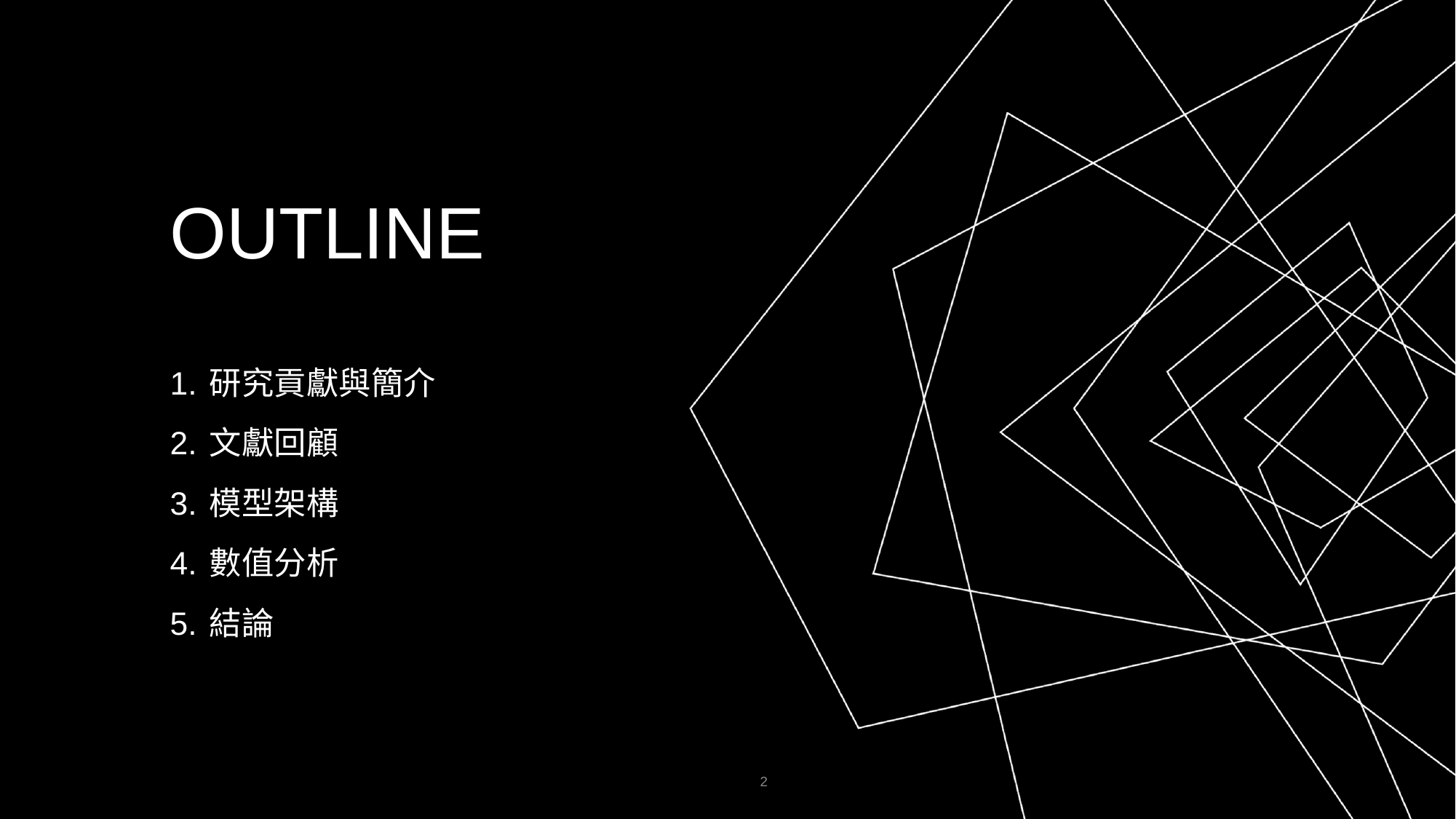

# OUTLINE
研究貢獻與簡介
文獻回顧
模型架構
數值分析
結論
2